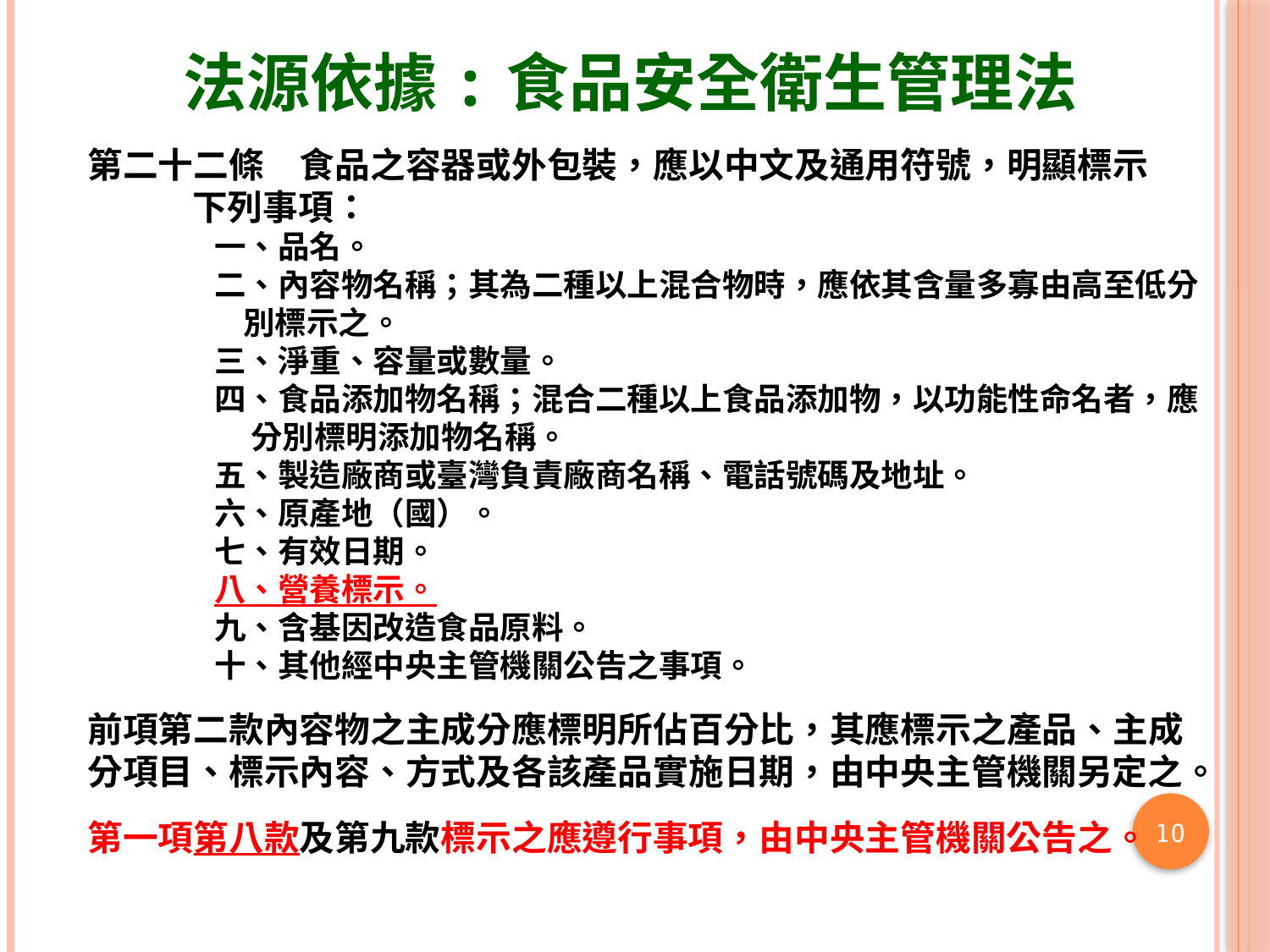

# 法源依據:食品安全衛生管理法
第二十二條　食品之容器或外包裝，應以中文及通用符號，明顯標示
            下列事項：
	一、品名。
	二、內容物名稱；其為二種以上混合物時，應依其含量多寡由高至低分	    別標示之。
	三、淨重、容量或數量。
	四、食品添加物名稱；混合二種以上食品添加物，以功能性命名者，應
	    分別標明添加物名稱。
	五、製造廠商或臺灣負責廠商名稱、電話號碼及地址。
	六、原產地（國）。
	七、有效日期。
	八、營養標示。
	九、含基因改造食品原料。
	十、其他經中央主管機關公告之事項。

前項第二款內容物之主成分應標明所佔百分比，其應標示之產品、主成分項目、標示內容、方式及各該產品實施日期，由中央主管機關另定之。

第一項第八款及第九款標示之應遵行事項，由中央主管機關公告之。
10